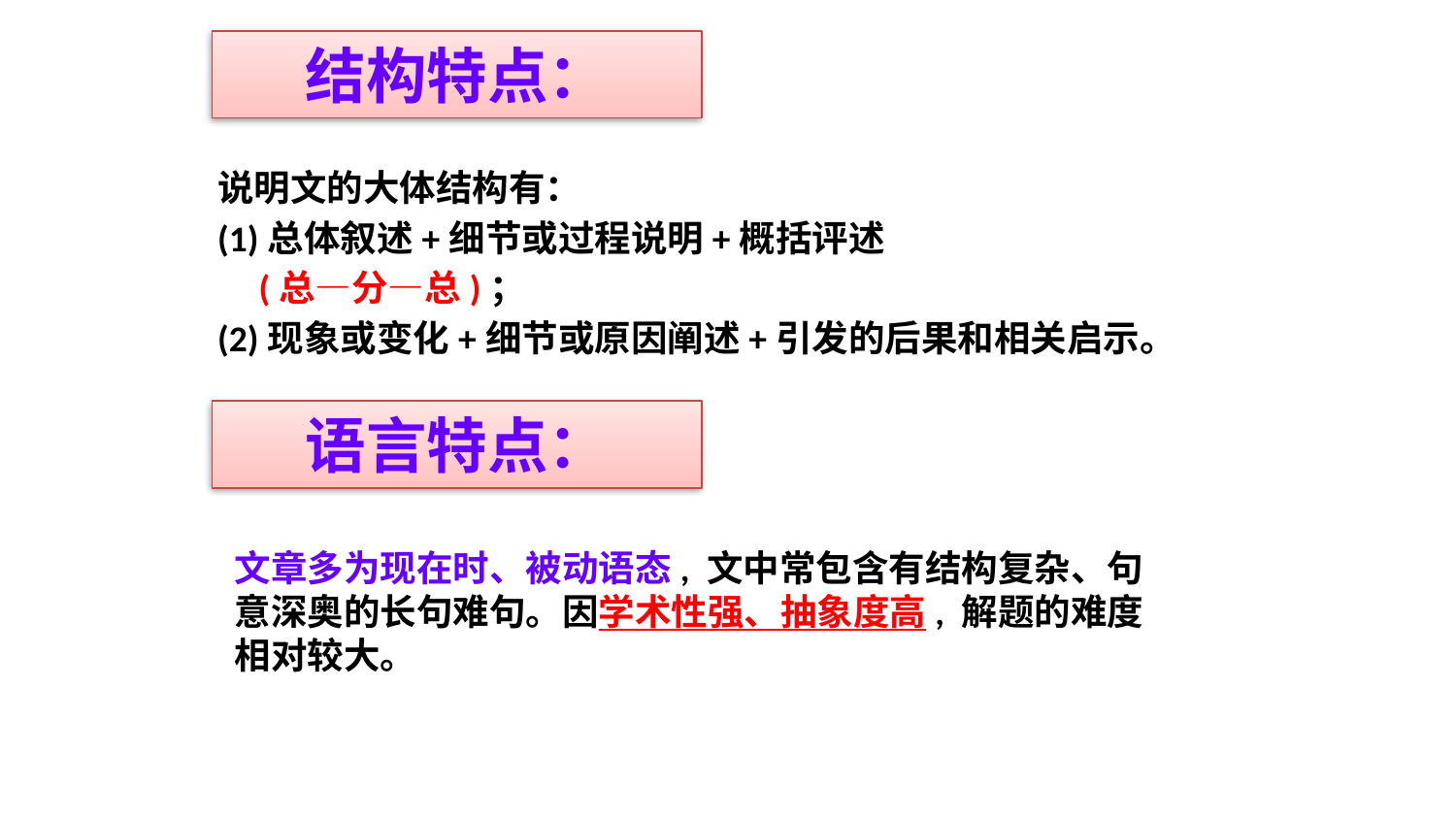

结构特点：
说明文的大体结构有：
(1)总体叙述+细节或过程说明+概括评述
     (总—分—总)；
(2)现象或变化+细节或原因阐述+引发的后果和相关启示。

语言特点：
文章多为现在时、被动语态, 文中常包含有结构复杂、句意深奥的长句难句。因学术性强、抽象度高, 解题的难度相对较大。